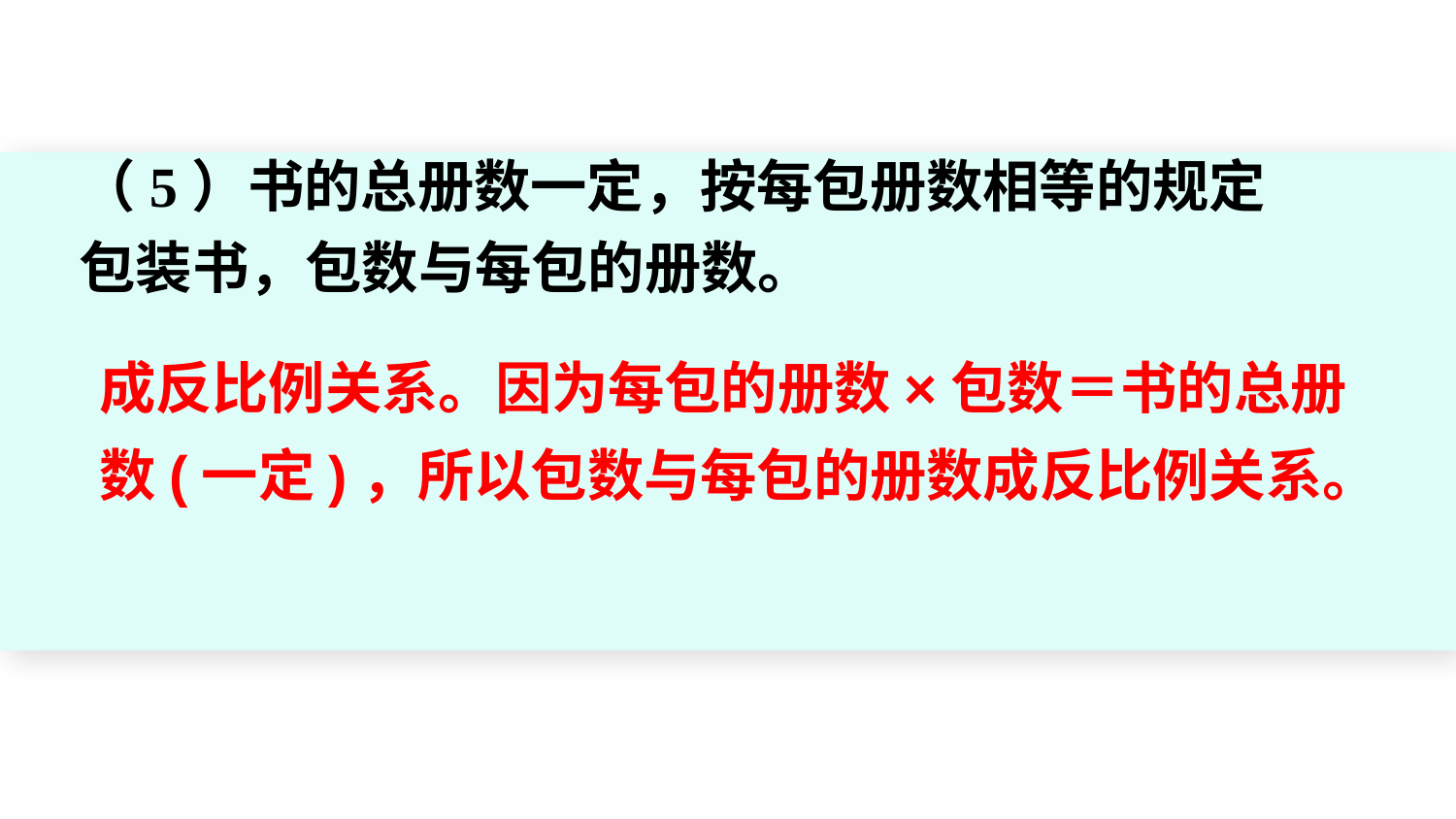

（5）书的总册数一定，按每包册数相等的规定包装书，包数与每包的册数。
成反比例关系。因为每包的册数×包数＝书的总册数(一定)，所以包数与每包的册数成反比例关系。